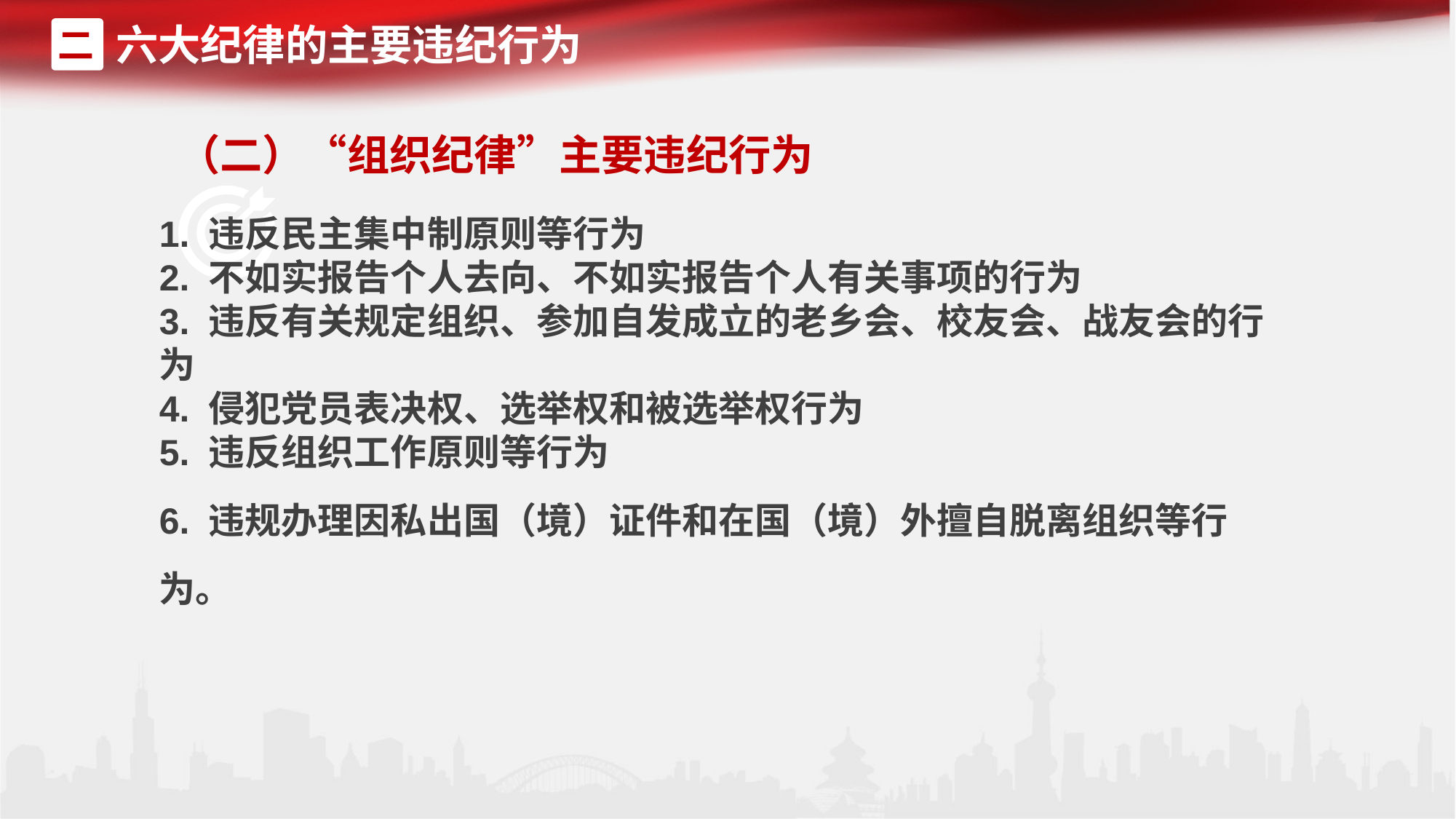

六大纪律的主要违纪行为
二

（二）“组织纪律”主要违纪行为

1. 违反民主集中制原则等行为2. 不如实报告个人去向、不如实报告个人有关事项的行为3. 违反有关规定组织、参加自发成立的老乡会、校友会、战友会的行为4. 侵犯党员表决权、选举权和被选举权行为5. 违反组织工作原则等行为6. 违规办理因私出国（境）证件和在国（境）外擅自脱离组织等行为。